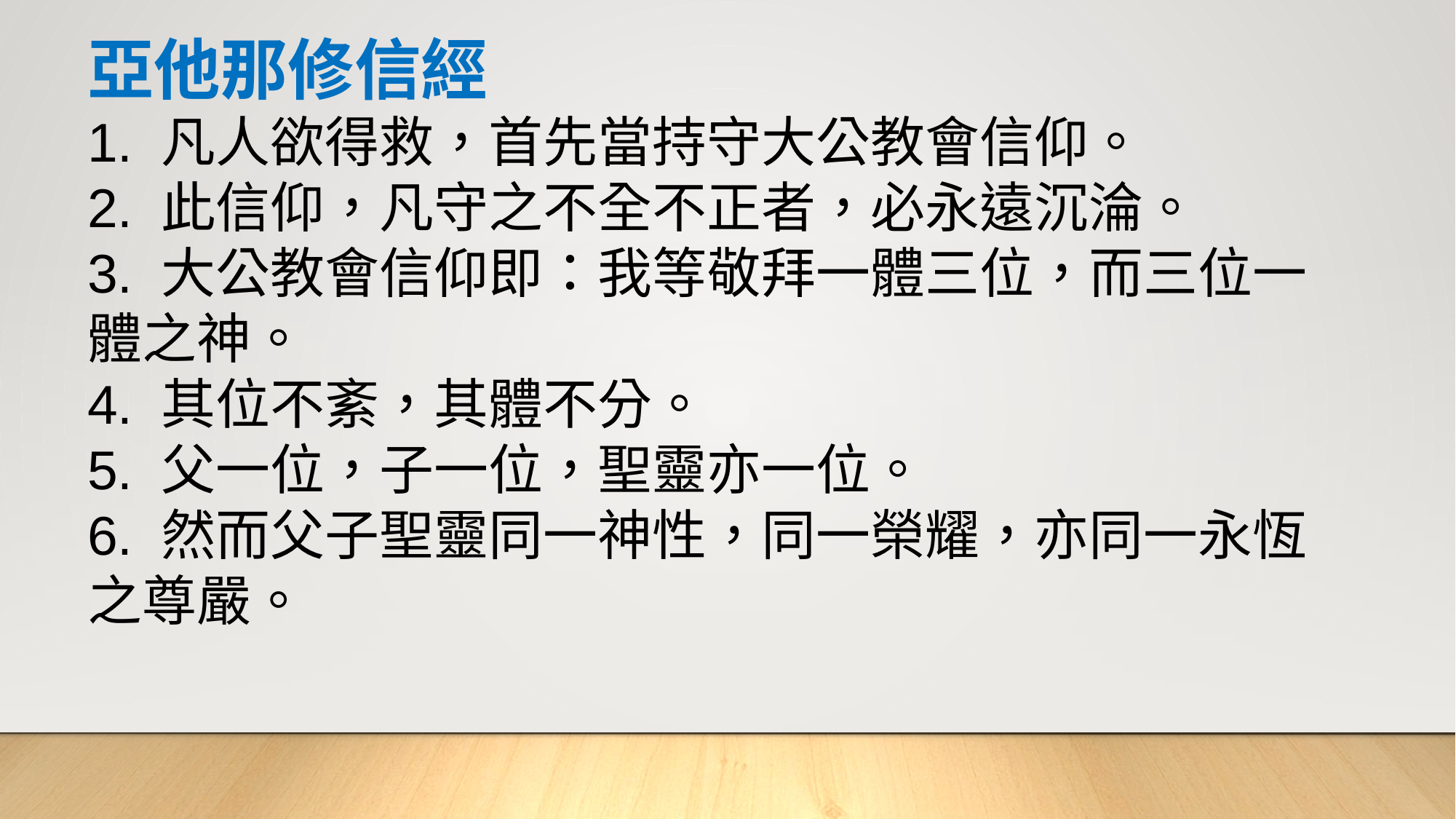

亞他那修信經
1. 凡人欲得救，首先當持守大公教會信仰。
2. 此信仰，凡守之不全不正者，必永遠沉淪。
3. 大公教會信仰即：我等敬拜一體三位，而三位一體之神。
4. 其位不紊，其體不分。
5. 父一位，子一位，聖靈亦一位。
6. 然而父子聖靈同一神性，同一榮耀，亦同一永恆之尊嚴。